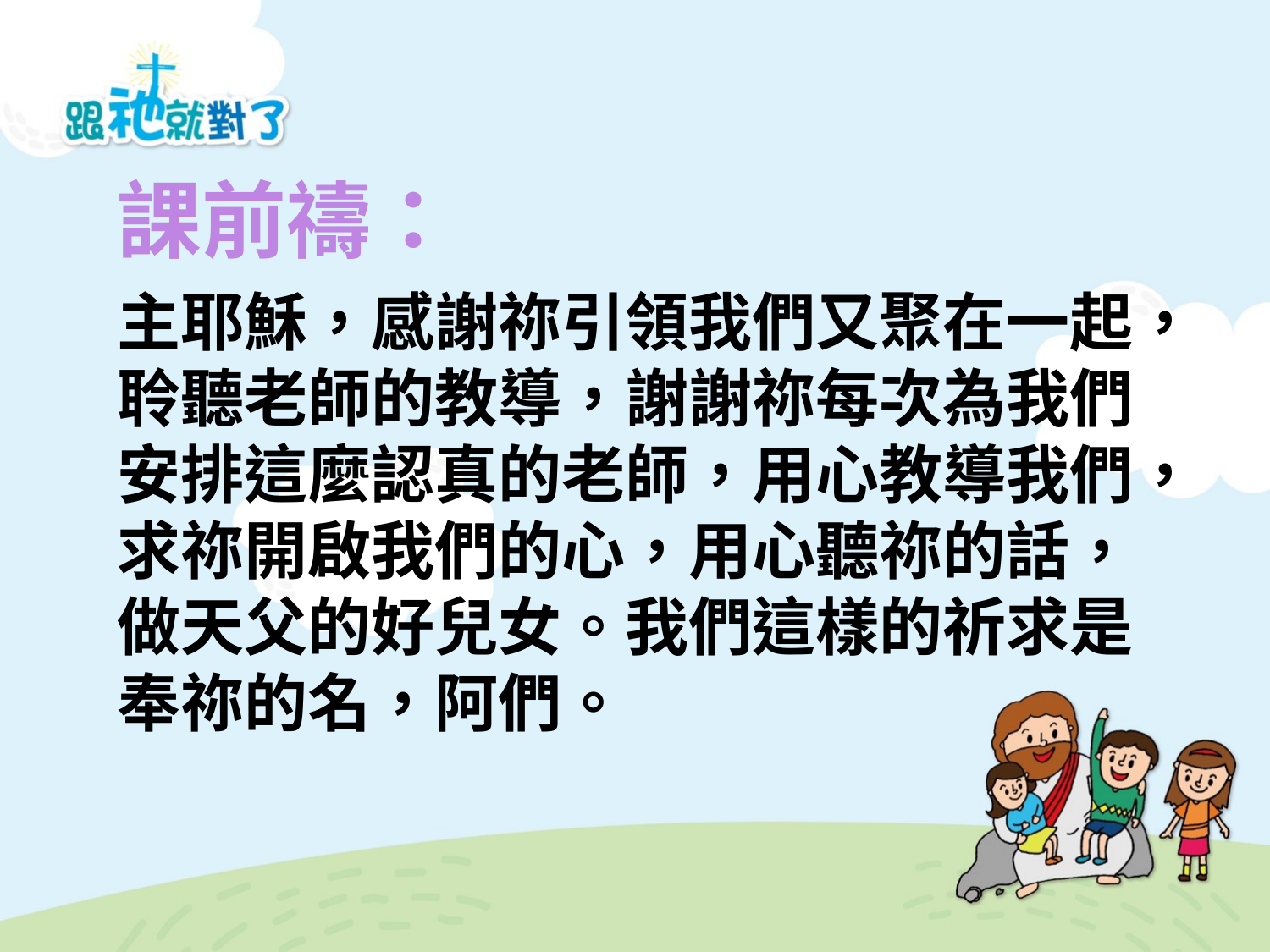

課前禱：
主耶穌，感謝祢引領我們又聚在一起，聆聽老師的教導，謝謝祢每次為我們安排這麼認真的老師，用心教導我們，求祢開啟我們的心，用心聽祢的話，做天父的好兒女。我們這樣的祈求是奉祢的名，阿們。